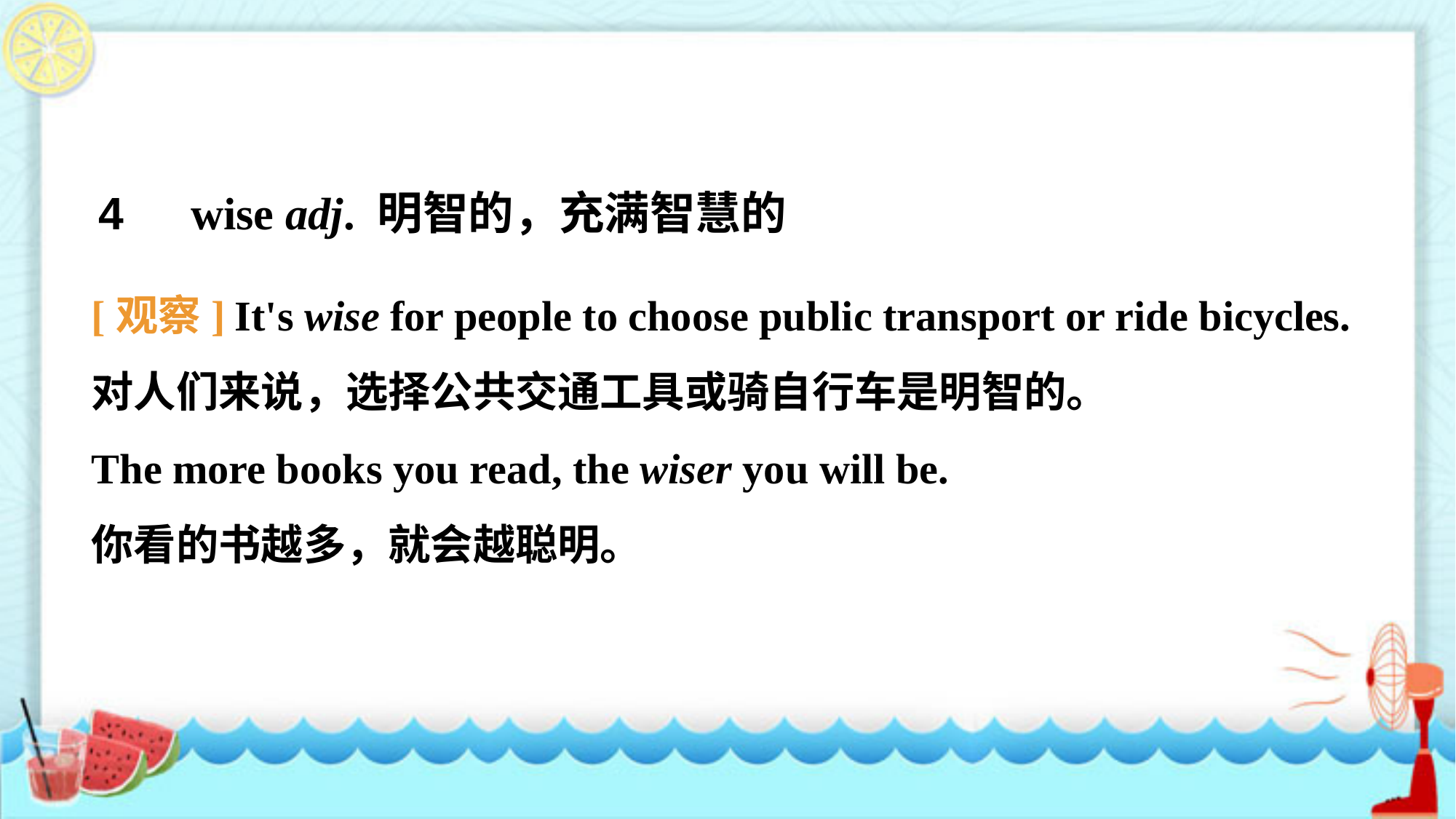

4　wise adj. 明智的，充满智慧的
[观察] It's wise for people to choose public transport or ride bicycles.
对人们来说，选择公共交通工具或骑自行车是明智的。
The more books you read, the wiser you will be.
你看的书越多，就会越聪明。